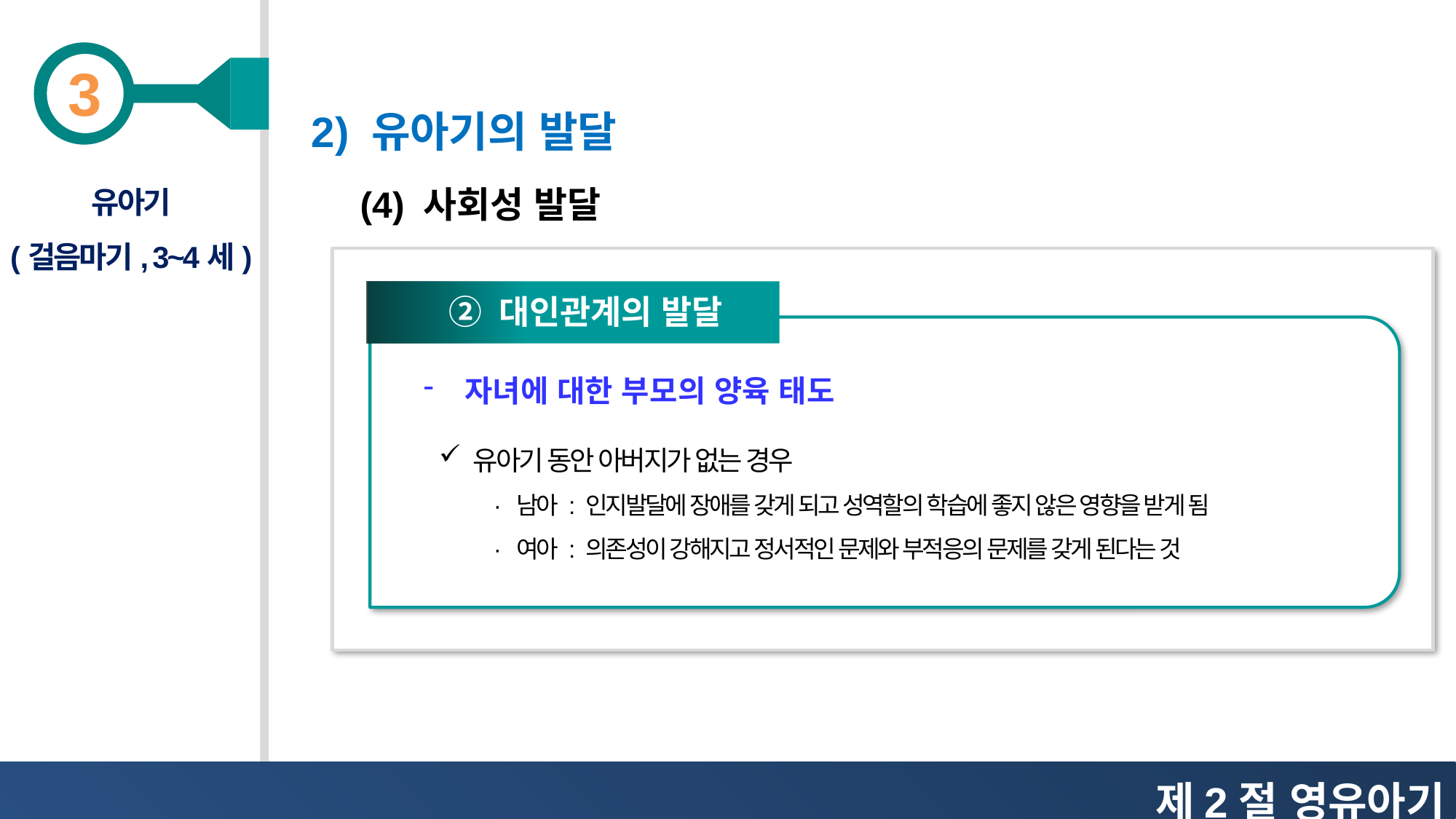

2) 유아기의 발달
유아기
(걸음마기, 3~4세)
(4) 사회성 발달

② 대인관계의 발달
자녀에 대한 부모의 양육 태도
유아기 동안 아버지가 없는 경우
·  남아 : 인지발달에 장애를 갖게 되고 성역할의 학습에 좋지 않은 영향을 받게 됨
·  여아 : 의존성이 강해지고 정서적인 문제와 부적응의 문제를 갖게 된다는 것
제2절 영유아기